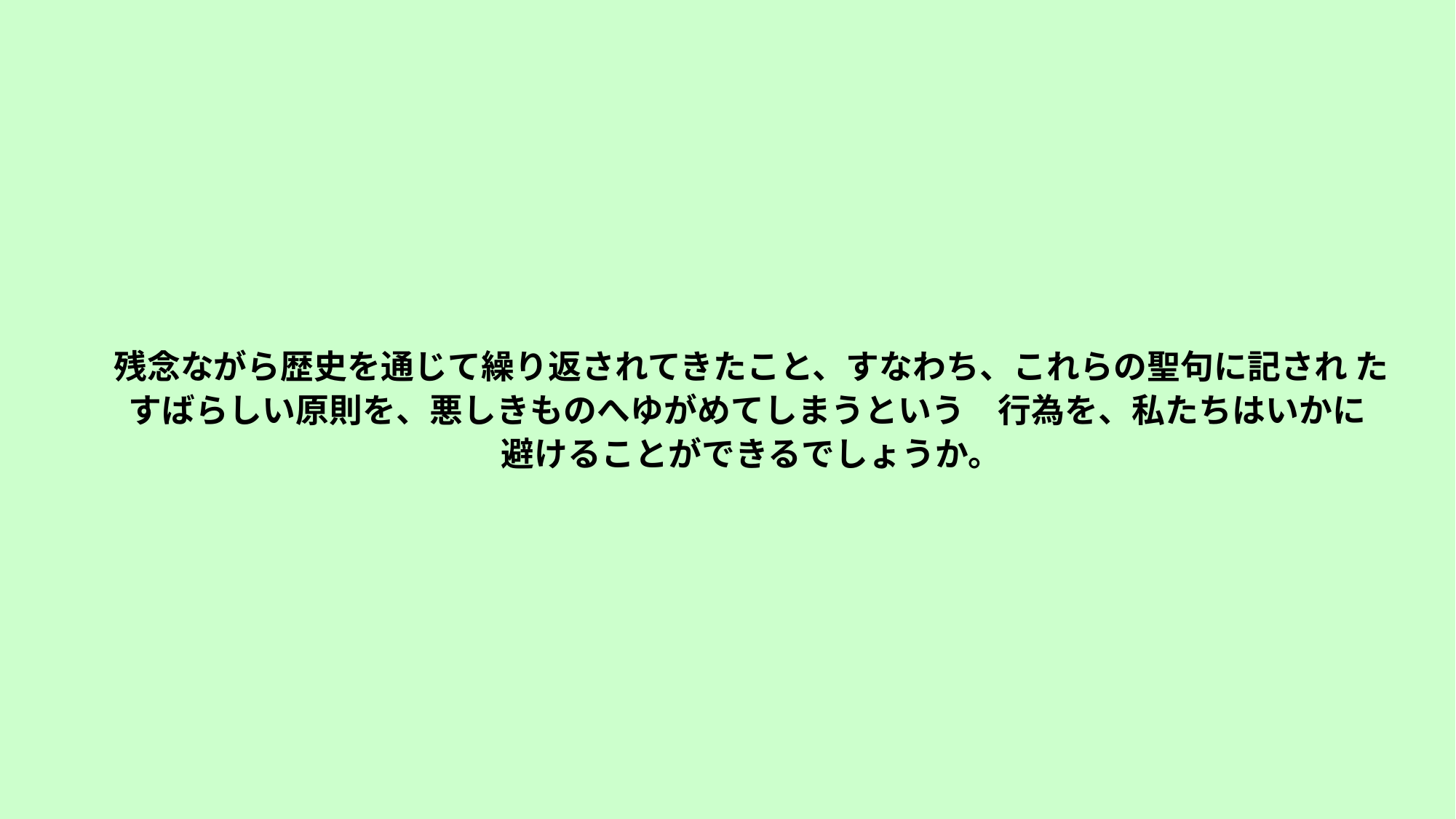

# 残念ながら歴史を通じて繰り返されてきたこと、すなわち、これらの聖句に記され たすばらしい原則を、悪しきものへゆがめてしまうという　行為を、私たちはいかに 避けることができるでしょうか。